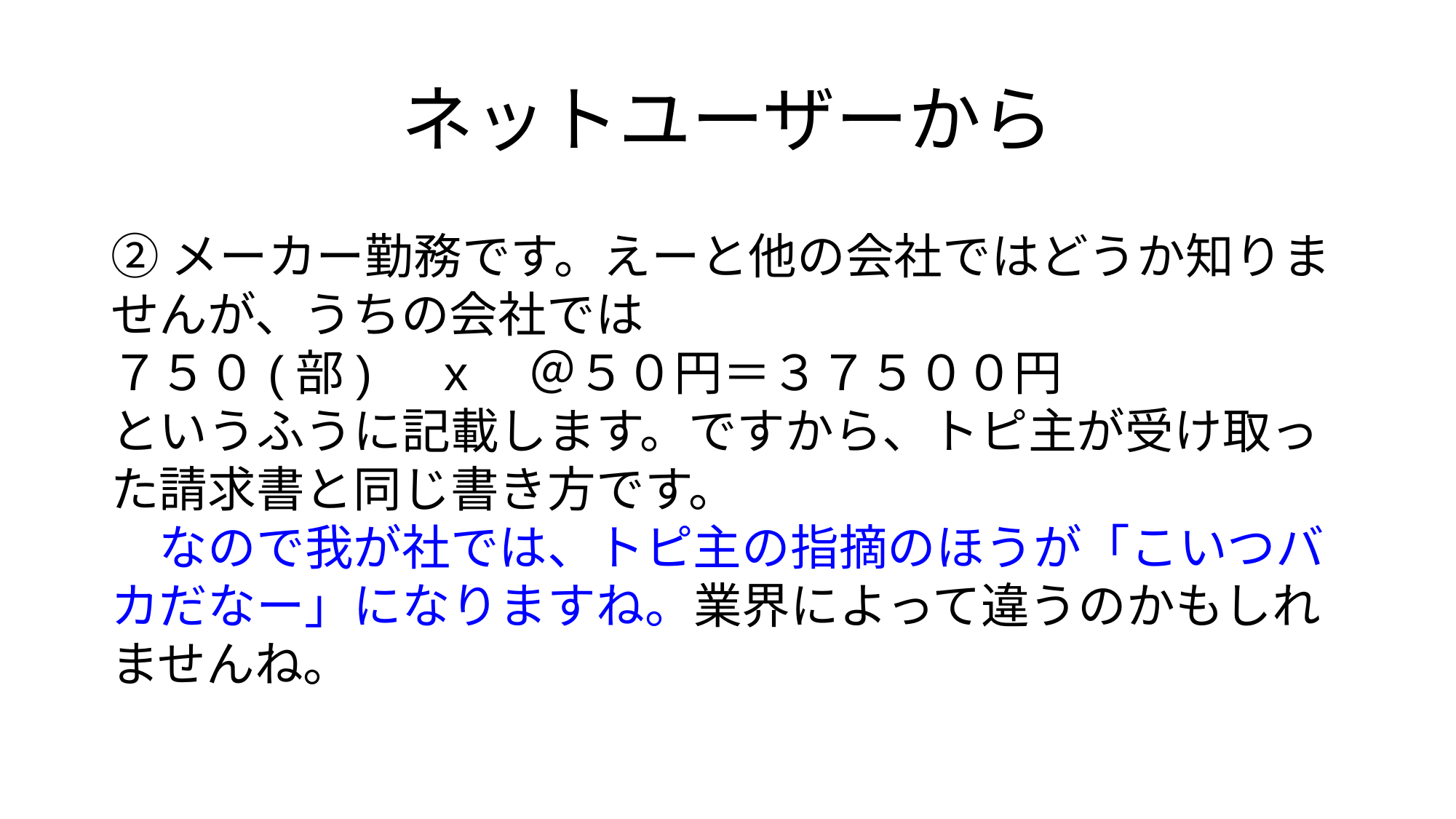

# ネットユーザーから
②メーカー勤務です。えーと他の会社ではどうか知りませんが、うちの会社では
７５０(部)　x　＠５０円＝３７５００円
というふうに記載します。ですから、トピ主が受け取った請求書と同じ書き方です。
　なので我が社では、トピ主の指摘のほうが「こいつバカだなー」になりますね。業界によって違うのかもしれませんね。